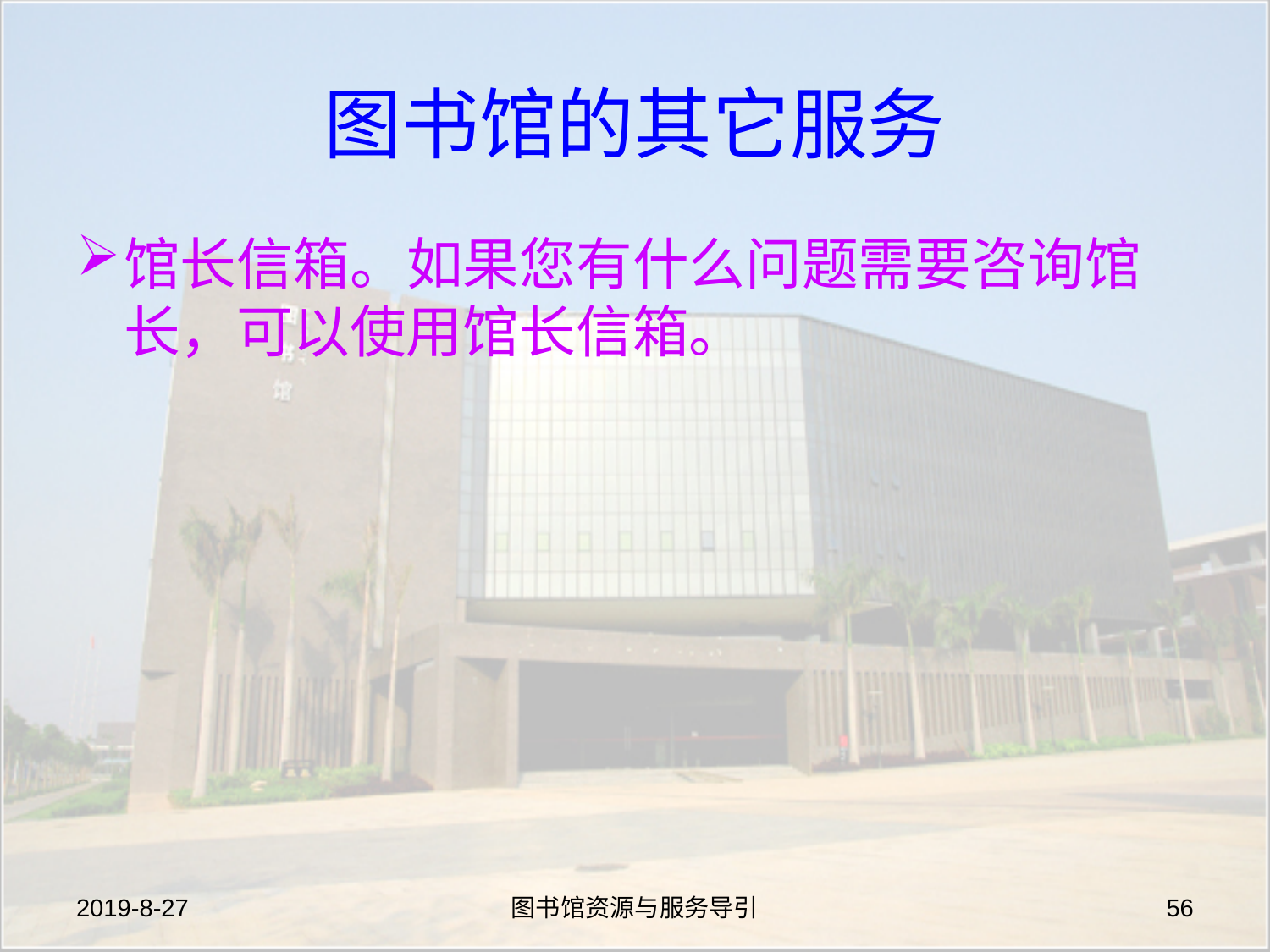

# 图书馆的其它服务
馆长信箱。如果您有什么问题需要咨询馆长，可以使用馆长信箱。
2019-8-27
图书馆资源与服务导引
56